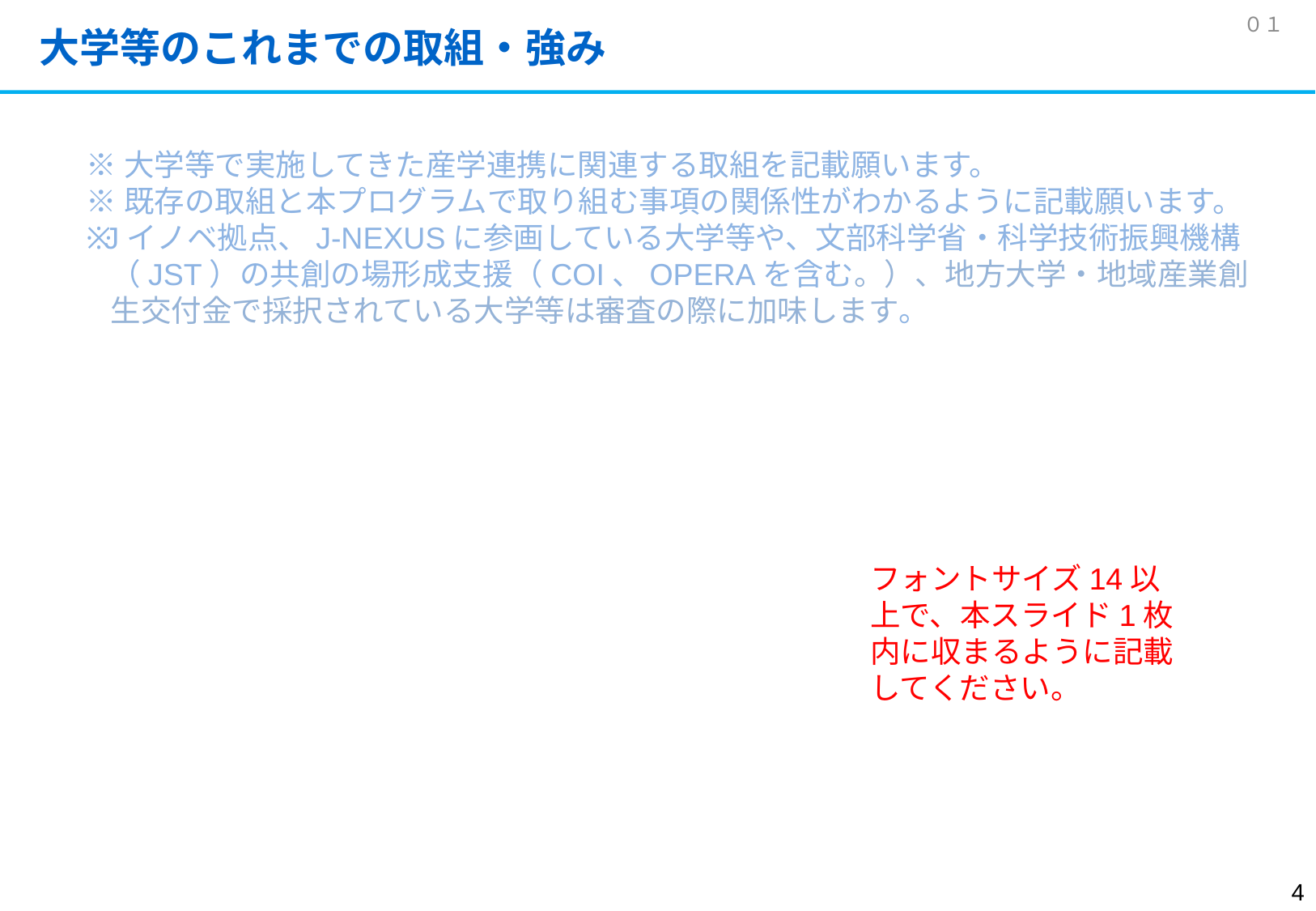

０１
# 大学等のこれまでの取組・強み
※大学等で実施してきた産学連携に関連する取組を記載願います。
※既存の取組と本プログラムで取り組む事項の関係性がわかるように記載願います。
※Jイノベ拠点、J-NEXUSに参画している大学等や、文部科学省・科学技術振興機構（JST）の共創の場形成支援（COI、OPERAを含む。）、地方大学・地域産業創生交付金で採択されている大学等は審査の際に加味します。
フォントサイズ14以上で、本スライド1枚内に収まるように記載してください。
4